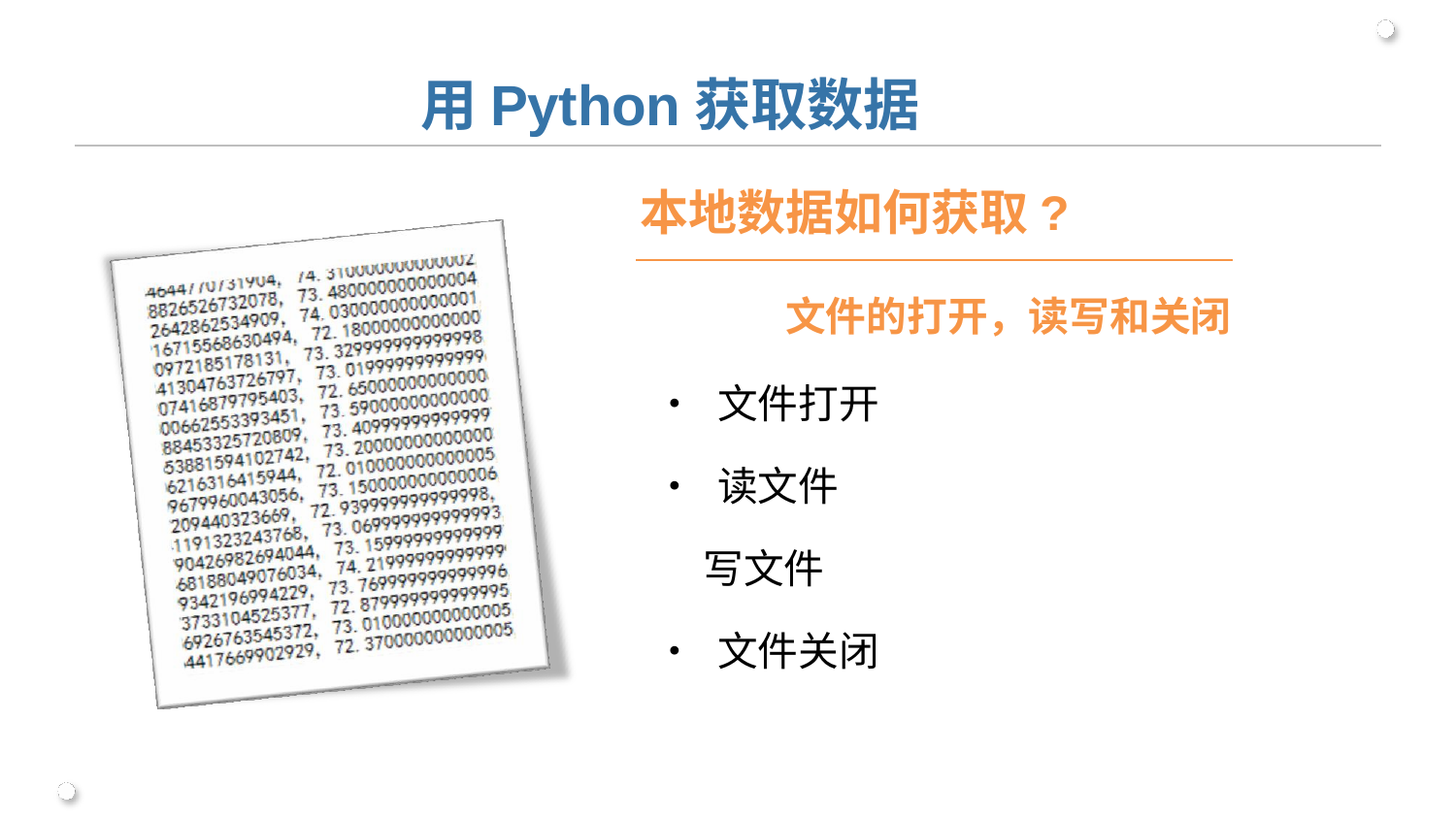

4
# 用Python获取数据
本地数据如何获取?

文件的打开，读写和关闭

•	文件打开
•	读文件
写文件
•	文件关闭